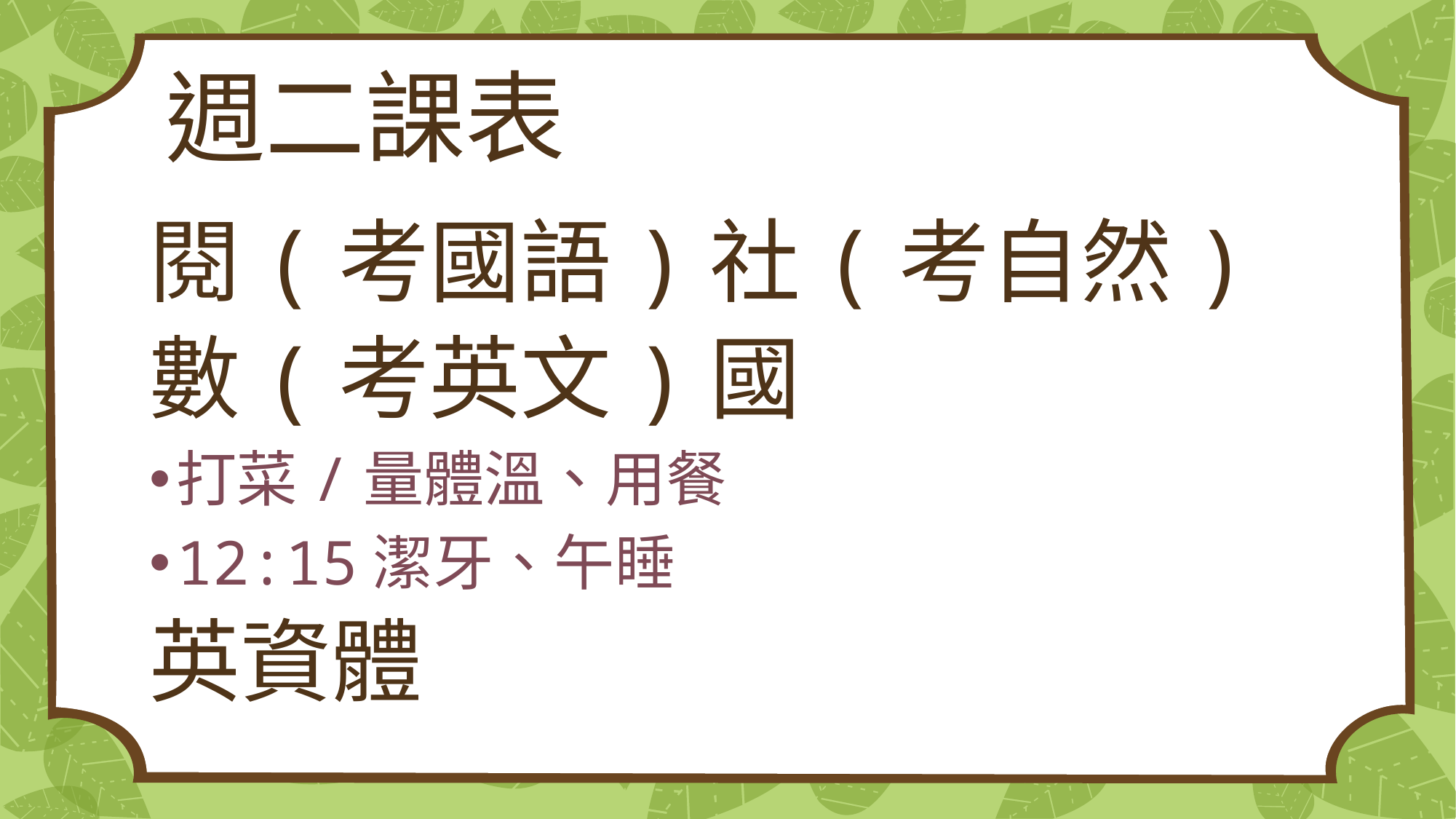

# 週二課表
閱(考國語)社(考自然)
數(考英文)國
打菜/量體溫、用餐
12:15潔牙、午睡
英資體